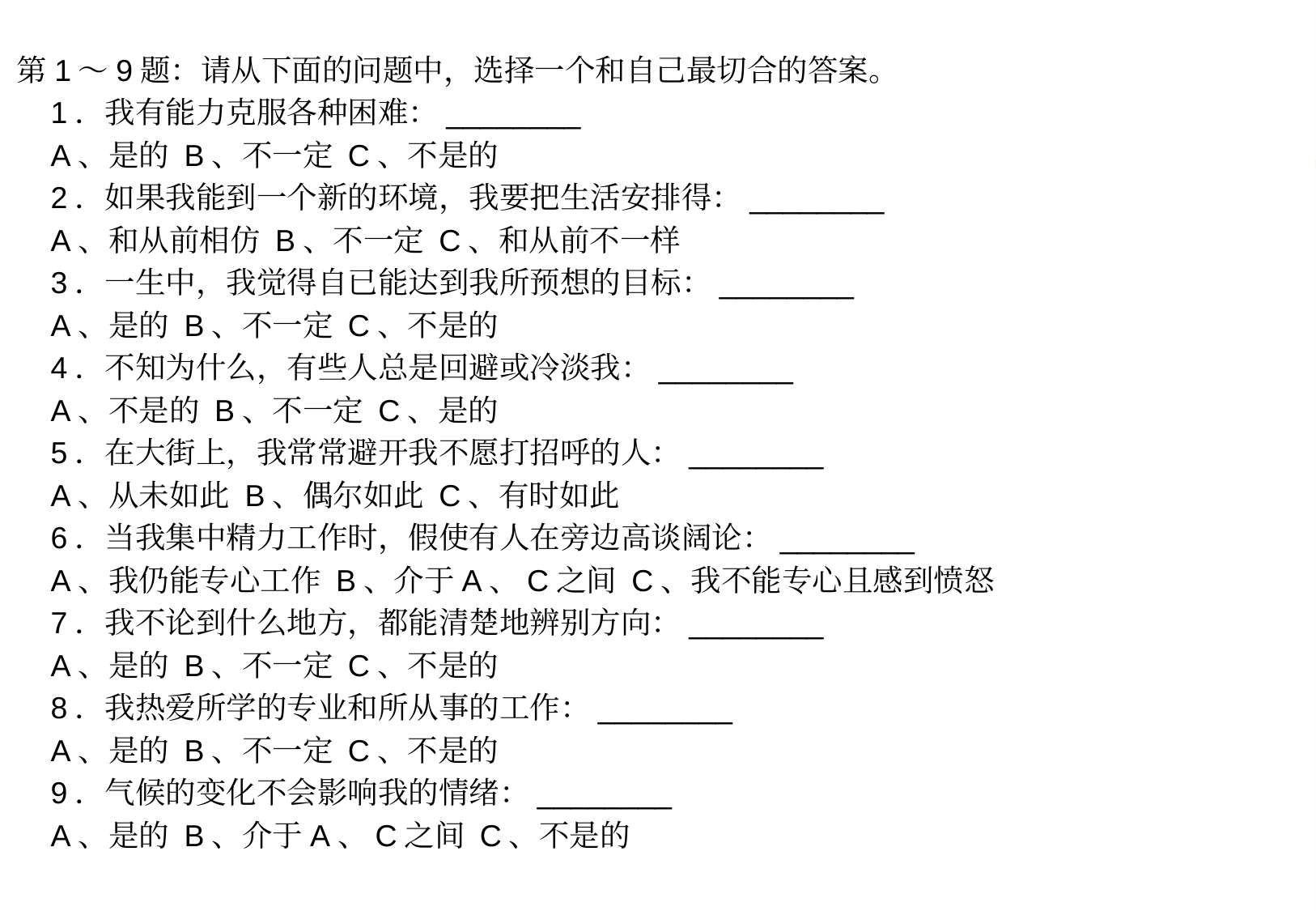

第1～9题：请从下面的问题中，选择一个和自己最切合的答案。
    1．我有能力克服各种困难：________
    A、是的 B、不一定 C、不是的
    2．如果我能到一个新的环境，我要把生活安排得：________
    A、和从前相仿 B、不一定 C、和从前不一样
    3．一生中，我觉得自已能达到我所预想的目标：________
    A、是的 B、不一定 C、不是的
    4．不知为什么，有些人总是回避或冷淡我：________
    A、不是的 B、不一定 C、是的
    5．在大街上，我常常避开我不愿打招呼的人：________
    A、从未如此 B、偶尔如此 C、有时如此
    6．当我集中精力工作时，假使有人在旁边高谈阔论：________
    A、我仍能专心工作 B、介于A、C之间 C、我不能专心且感到愤怒
    7．我不论到什么地方，都能清楚地辨别方向：________
    A、是的 B、不一定 C、不是的
    8．我热爱所学的专业和所从事的工作：________
    A、是的 B、不一定 C、不是的
    9．气候的变化不会影响我的情绪：________
    A、是的 B、介于A、C之间 C、不是的